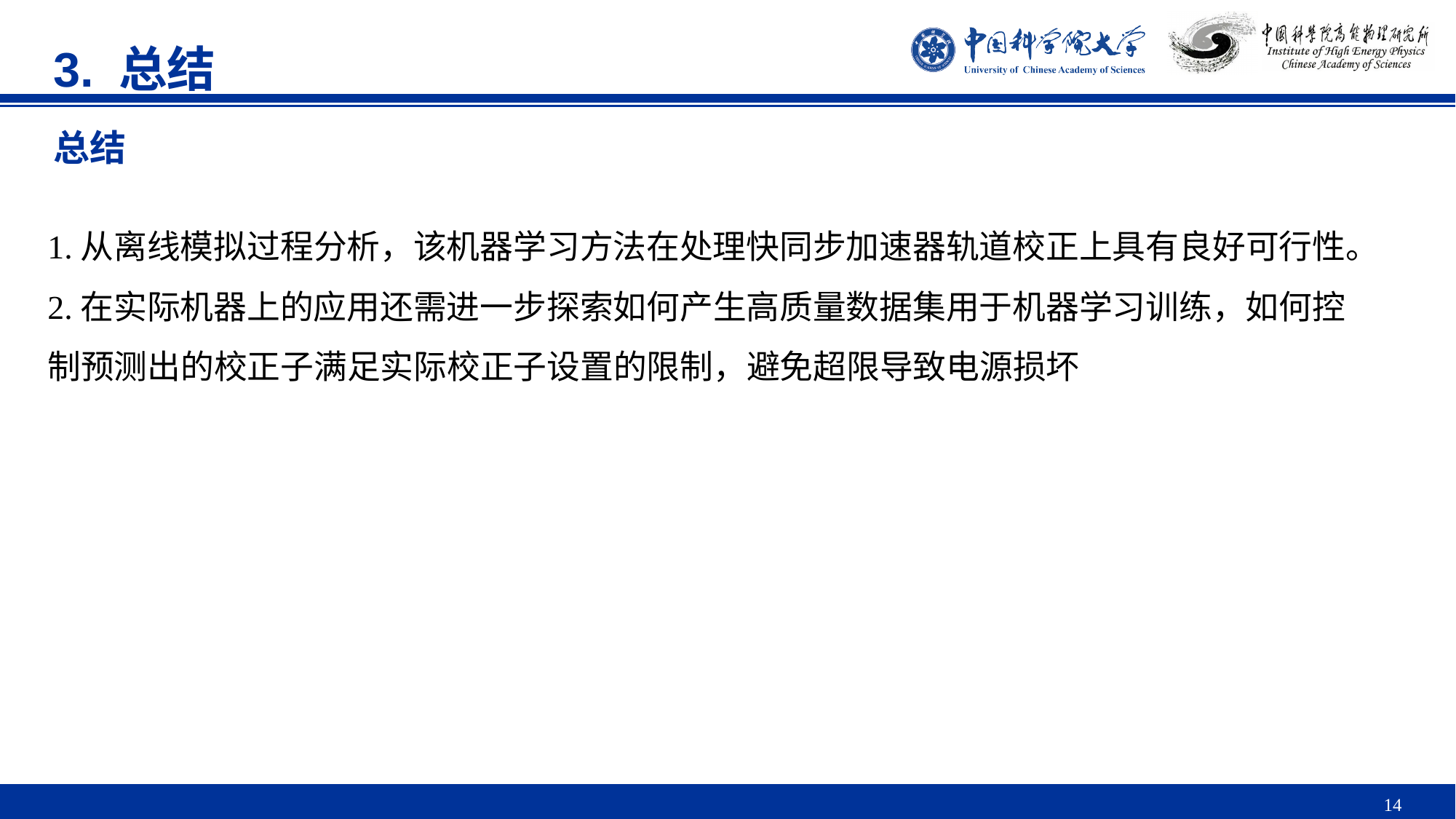

3. 总结
总结
1.从离线模拟过程分析，该机器学习方法在处理快同步加速器轨道校正上具有良好可行性。
2.在实际机器上的应用还需进一步探索如何产生高质量数据集用于机器学习训练，如何控制预测出的校正子满足实际校正子设置的限制，避免超限导致电源损坏

14